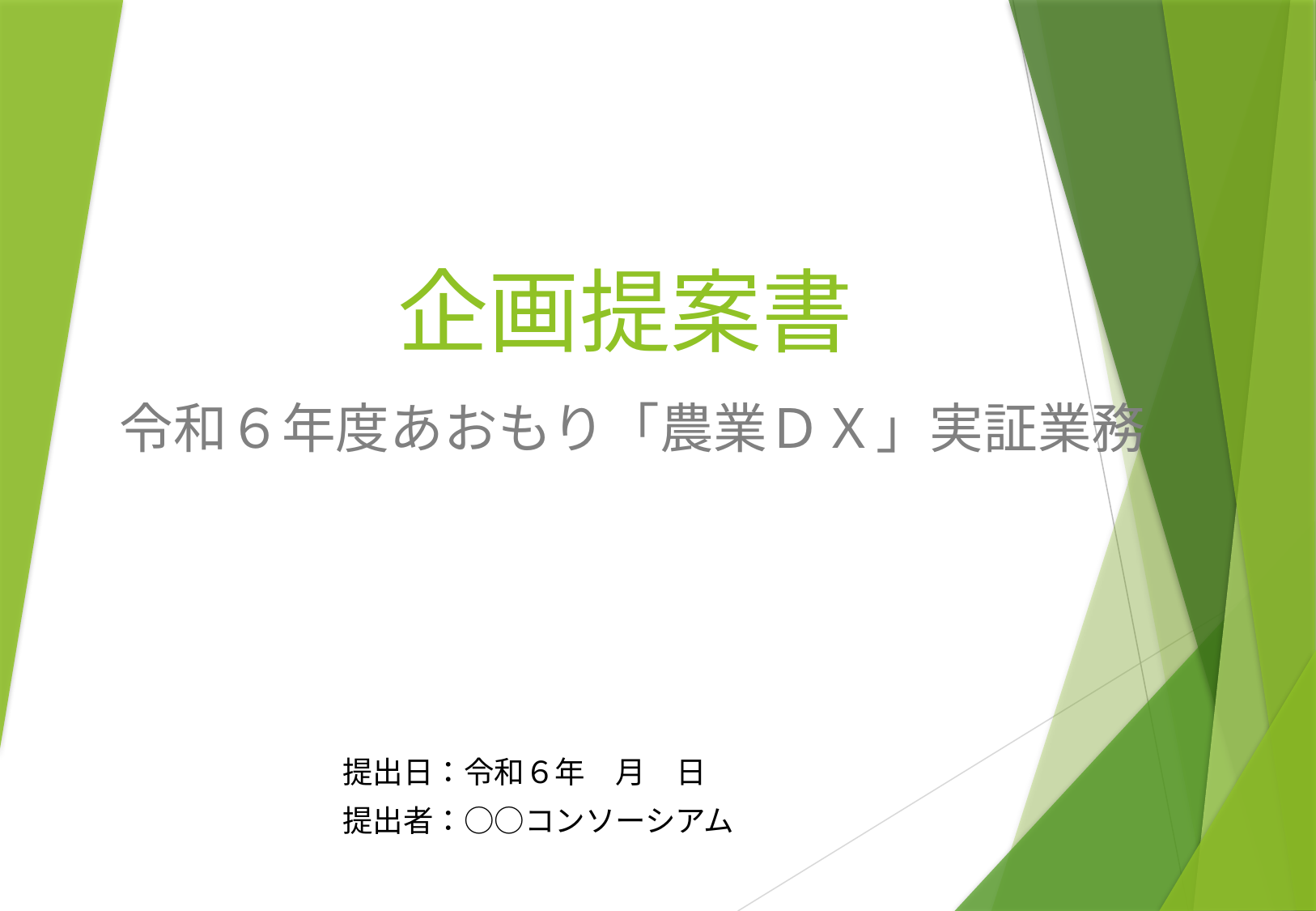

# 企画提案書
令和６年度あおもり「農業ＤＸ」実証業務
提出日：令和６年　月　日
提出者：○○コンソーシアム